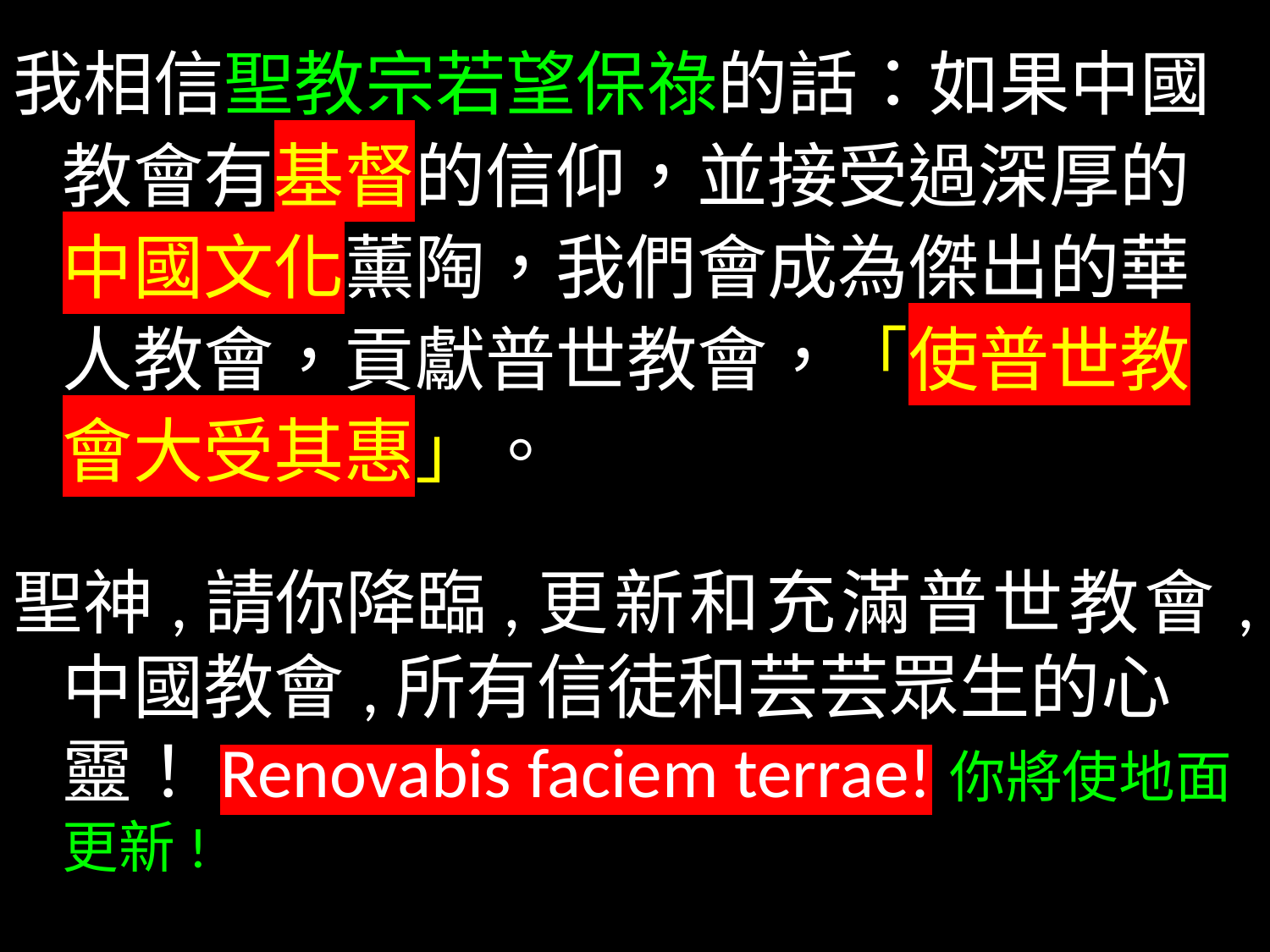

我相信聖教宗若望保祿的話：如果中國教會有基督的信仰，並接受過深厚的中國文化薰陶，我們會成為傑出的華人教會，貢獻普世教會，「使普世教會大受其惠」。
聖神,請你降臨,更新和充滿普世教會,中國教會,所有信徒和芸芸眾生的心靈！Renovabis faciem terrae!你將使地面更新!